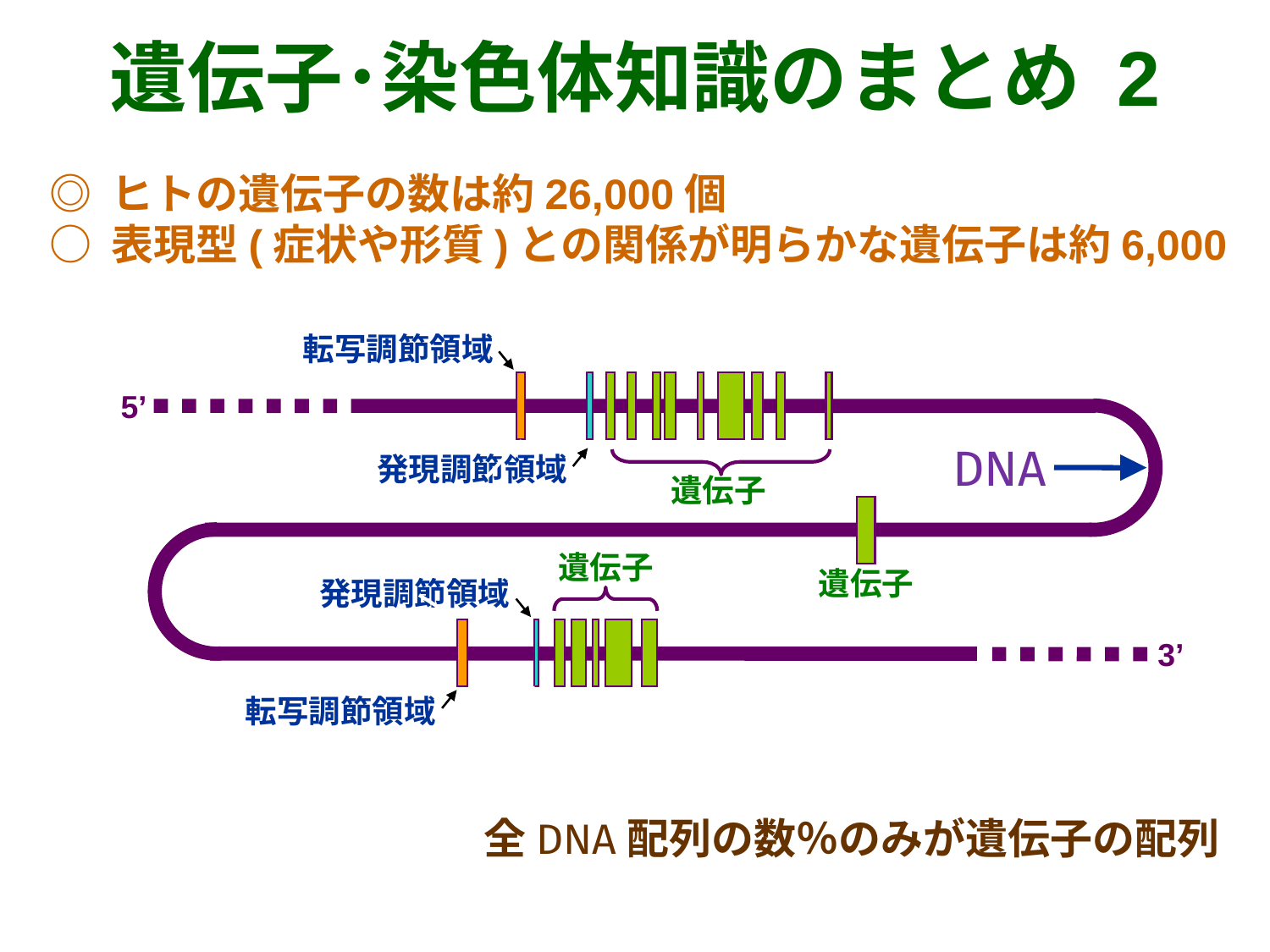

遺伝子･染色体知識のまとめ 2

◎ ヒトの遺伝子の数は約26,000個
○ 表現型(症状や形質)との関係が明らかな遺伝子は約6,000
転写調節領域

5’

DNA

発現調節領域
遺伝子

遺伝子

遺伝子
発現調節領域

3’

転写調節領域

全DNA配列の数％のみが遺伝子の配列